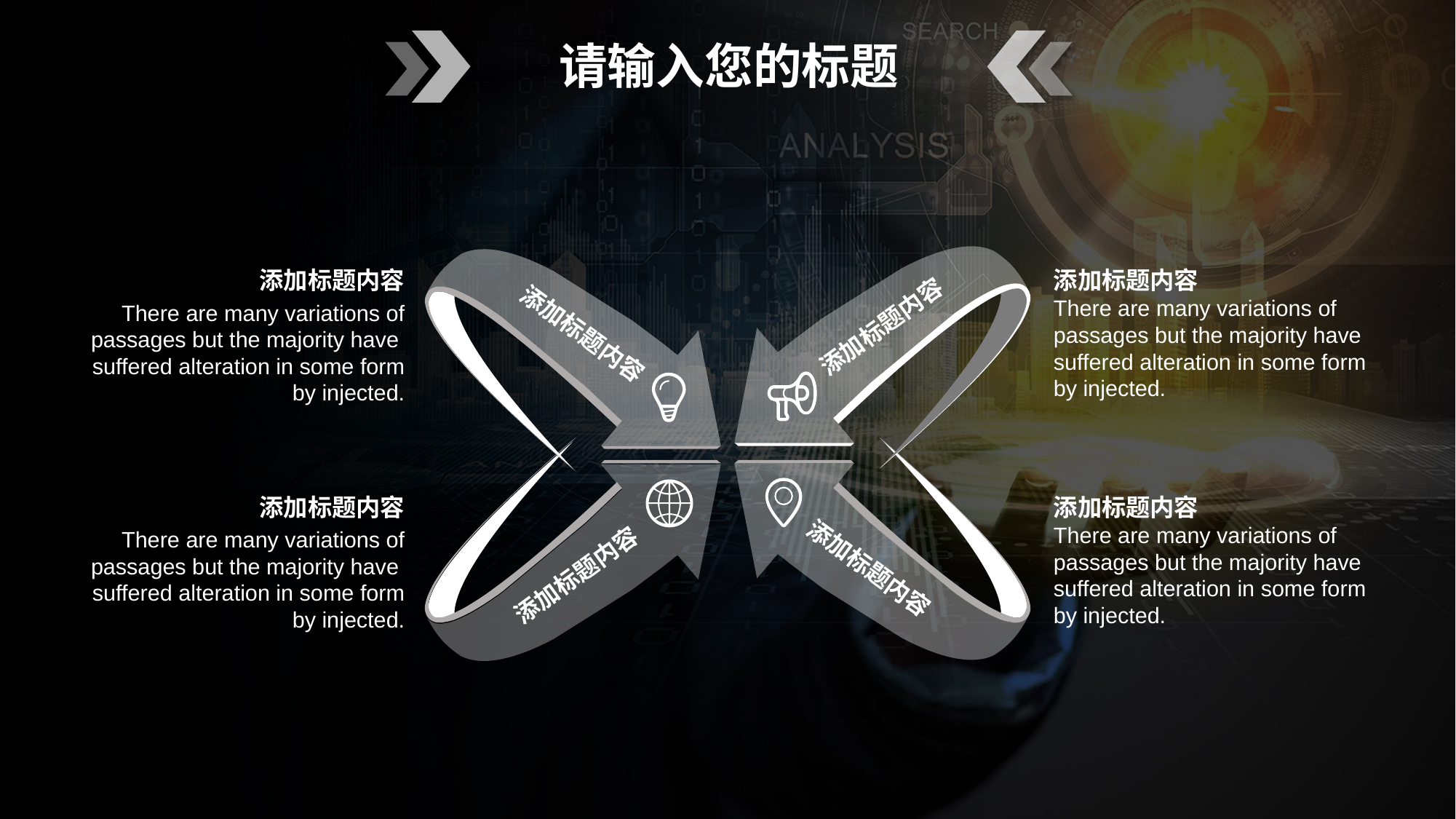

请输入您的标题

添加标题内容
There are many variations of passages but the majority have  suffered alteration in some form
by injected.
添加标题内容
There are many variations of passages but the majority have  suffered alteration in some form
by injected.
添加标题内容
添加标题内容

添加标题内容
There are many variations of passages but the majority have  suffered alteration in some form
by injected.
添加标题内容
There are many variations of passages but the majority have  suffered alteration in some form
by injected.
添加标题内容
添加标题内容